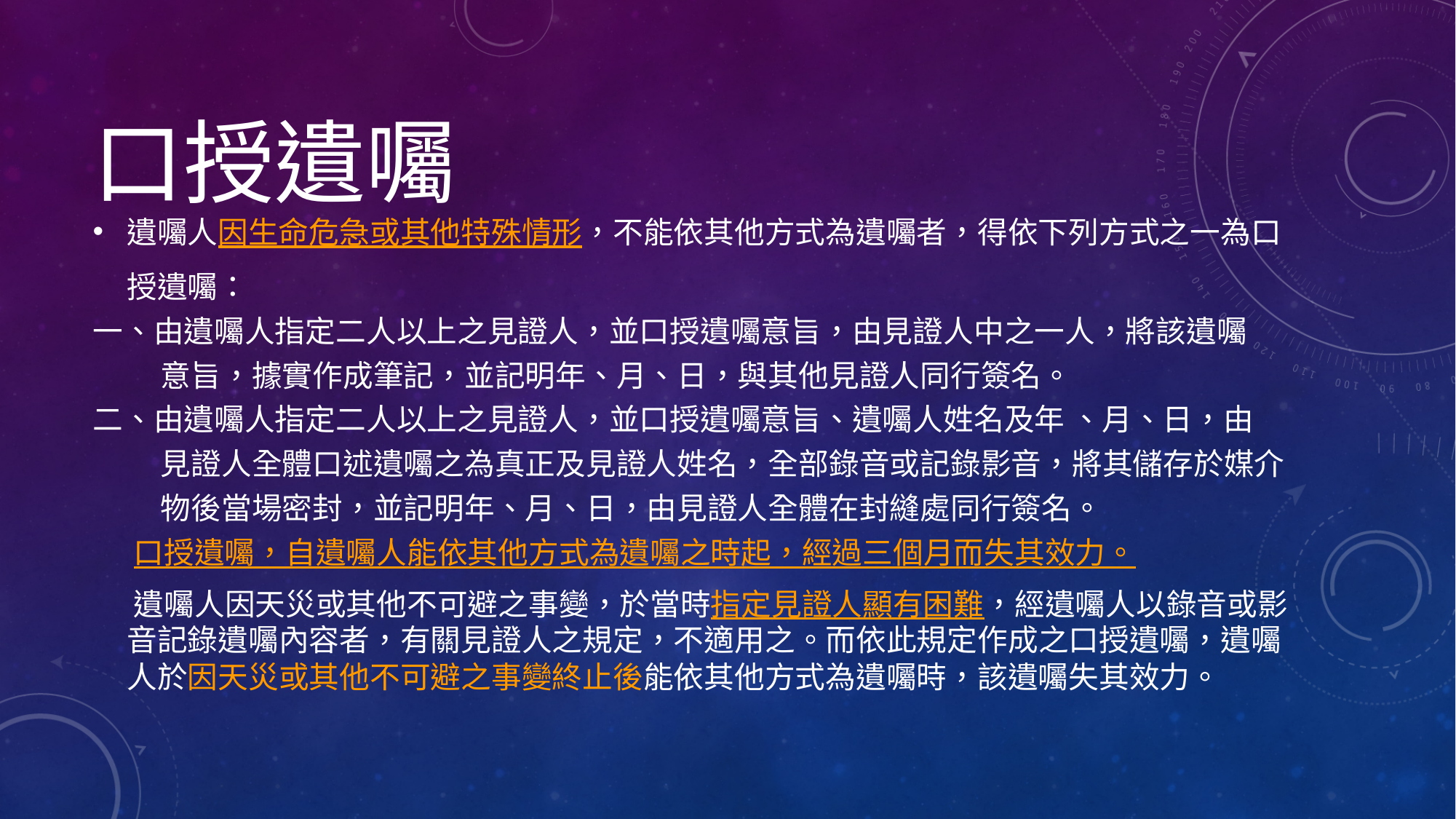

口授遺囑
遺囑人因生命危急或其他特殊情形，不能依其他方式為遺囑者，得依下列方式之一為口授遺囑：
一、由遺囑人指定二人以上之見證人，並口授遺囑意旨，由見證人中之一人，將該遺囑
         意旨，據實作成筆記，並記明年、月、日，與其他見證人同行簽名。
二、由遺囑人指定二人以上之見證人，並口授遺囑意旨、遺囑人姓名及年 、月、日，由
         見證人全體口述遺囑之為真正及見證人姓名，全部錄音或記錄影音，將其儲存於媒介
         物後當場密封，並記明年、月、日，由見證人全體在封縫處同行簽名。
     口授遺囑，自遺囑人能依其他方式為遺囑之時起，經過三個月而失其效力。
     遺囑人因天災或其他不可避之事變，於當時指定見證人顯有困難，經遺囑人以錄音或影音記錄遺囑內容者，有關見證人之規定，不適用之。而依此規定作成之口授遺囑，遺囑人於因天災或其他不可避之事變終止後能依其他方式為遺囑時，該遺囑失其效力。